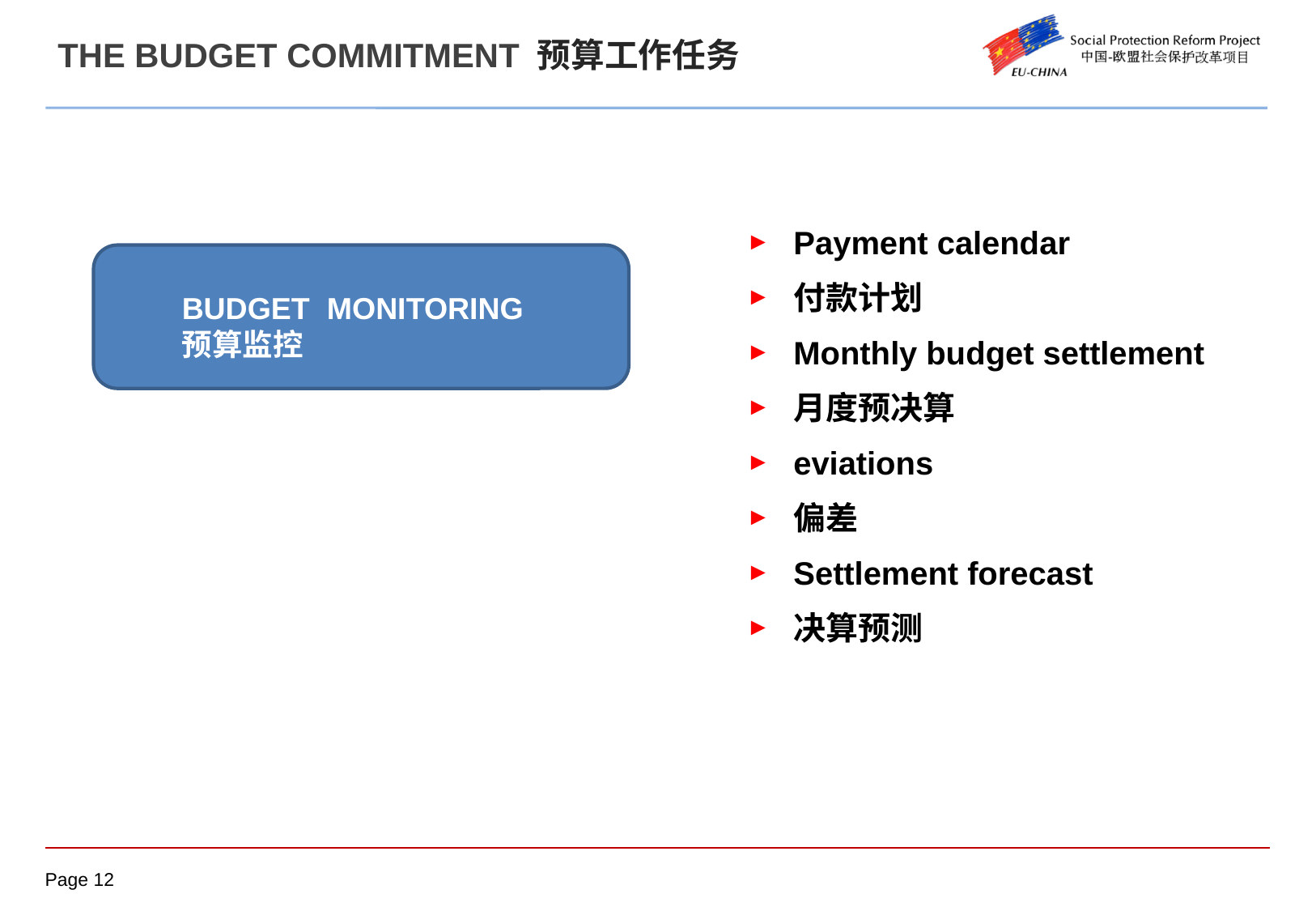

# THE BUDGET COMMITMENT 预算工作任务
Payment calendar
付款计划
Monthly budget settlement
月度预决算
eviations
偏差
Settlement forecast
决算预测

BUDGET  MONITORING
预算监控